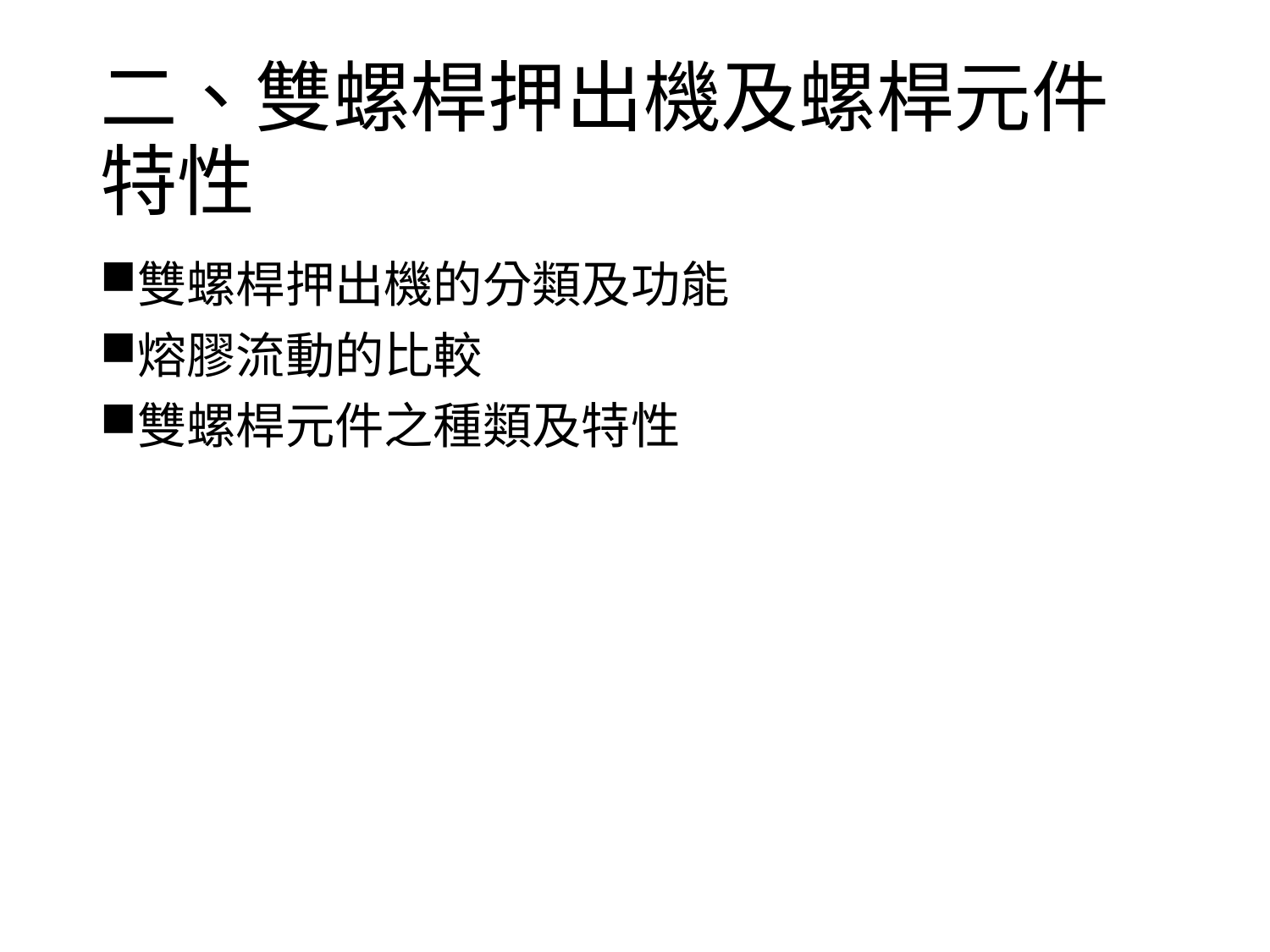

# 二、雙螺桿押出機及螺桿元件特性
雙螺桿押出機的分類及功能
熔膠流動的比較
雙螺桿元件之種類及特性